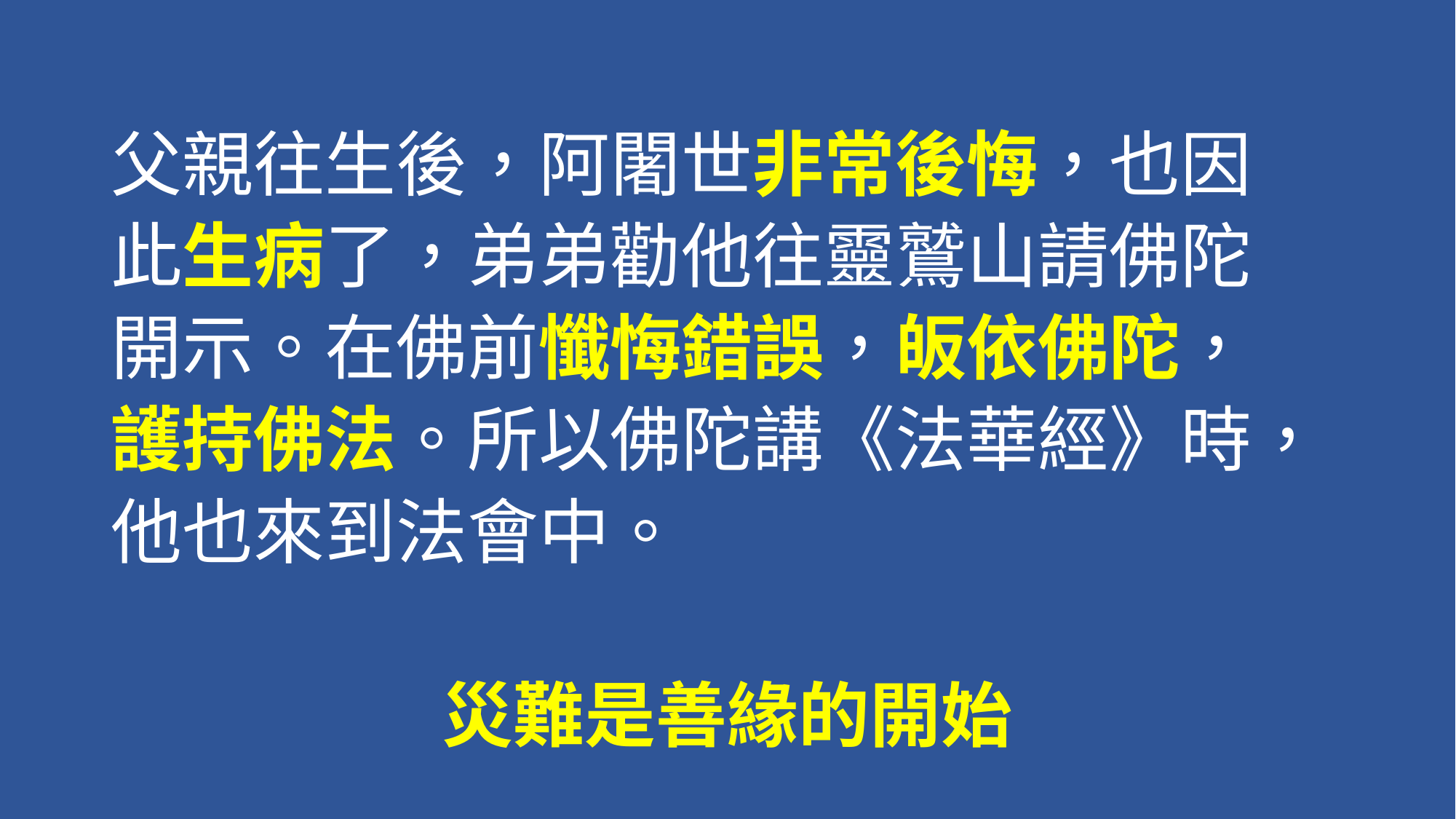

#
父親往生後，阿闍世非常後悔，也因
此生病了，弟弟勸他往靈鷲山請佛陀
開示。在佛前懺悔錯誤，皈依佛陀，
護持佛法。所以佛陀講《法華經》時，
他也來到法會中。

災難是善緣的開始